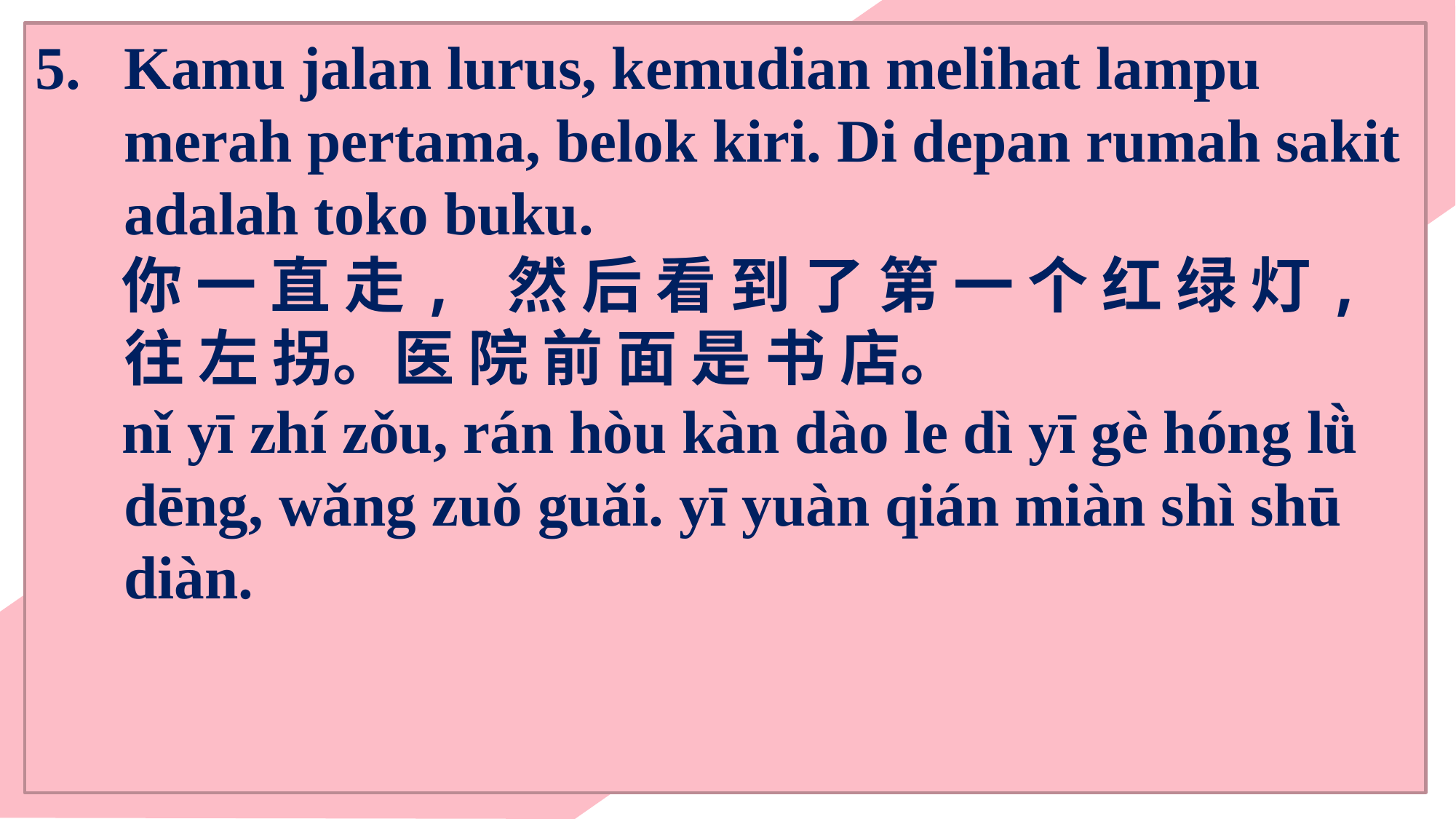

Kamu jalan lurus, kemudian melihat lampu merah pertama, belok kiri. Di depan rumah sakit adalah toko buku.
你 一 直 走, 然 后 看 到 了 第 一 个 红 绿 灯, 往 左 拐。医 院 前 面 是 书 店。
nǐ yī zhí zǒu, rán hòu kàn dào le dì yī gè hóng lǜ dēng, wǎng zuǒ guǎi. yī yuàn qián miàn shì shū diàn.